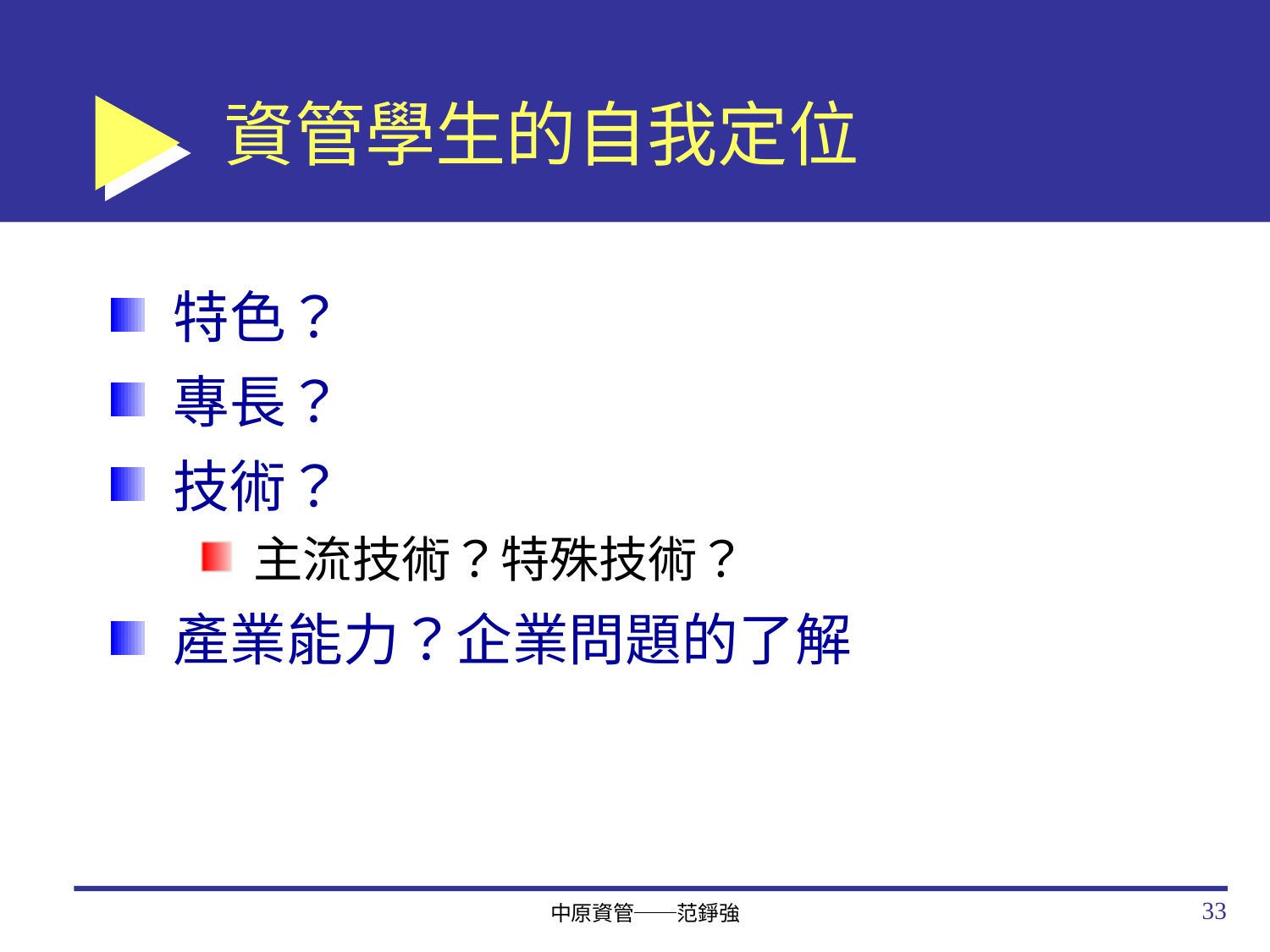

# 資管學生的自我定位
特色？
專長？
技術？
主流技術？特殊技術？
產業能力？企業問題的了解
33